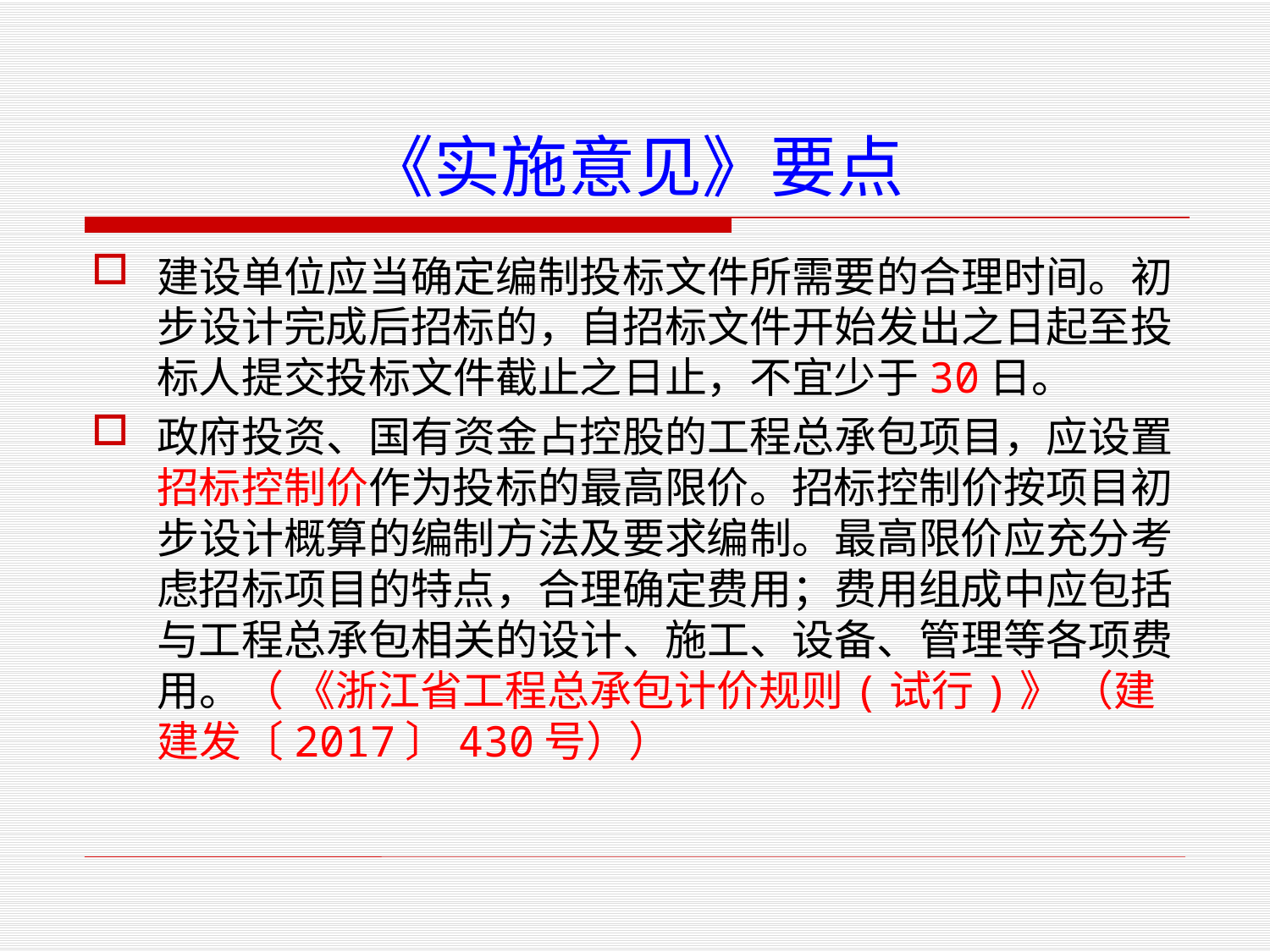

# 《实施意见》要点
建设单位应当确定编制投标文件所需要的合理时间。初步设计完成后招标的，自招标文件开始发出之日起至投标人提交投标文件截止之日止，不宜少于30日。
政府投资、国有资金占控股的工程总承包项目，应设置招标控制价作为投标的最高限价。招标控制价按项目初步设计概算的编制方法及要求编制。最高限价应充分考虑招标项目的特点，合理确定费用；费用组成中应包括与工程总承包相关的设计、施工、设备、管理等各项费用。（ 《浙江省工程总承包计价规则(试行)》 （建建发〔2017〕430号））